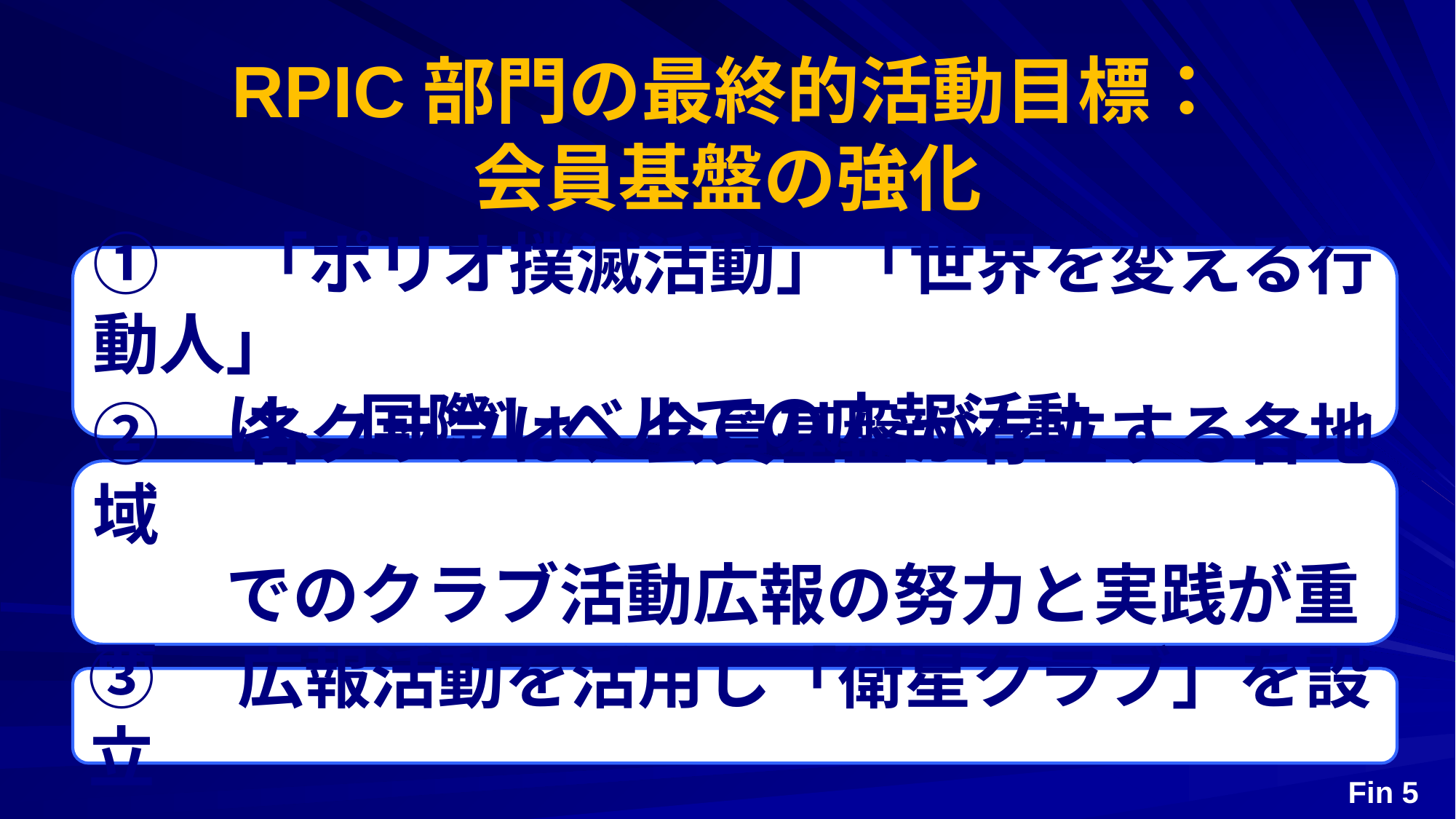

# RPIC部門の最終的活動目標： 会員基盤の強化
①　「ポリオ撲滅活動」「世界を変える行動人」
　　は、国際レベルでの広報活動
②　各クラブは、会員基盤が存立する各地域
　　でのクラブ活動広報の努力と実践が重要
③　広報活動を活用し「衛星クラブ」を設立
Fin 5